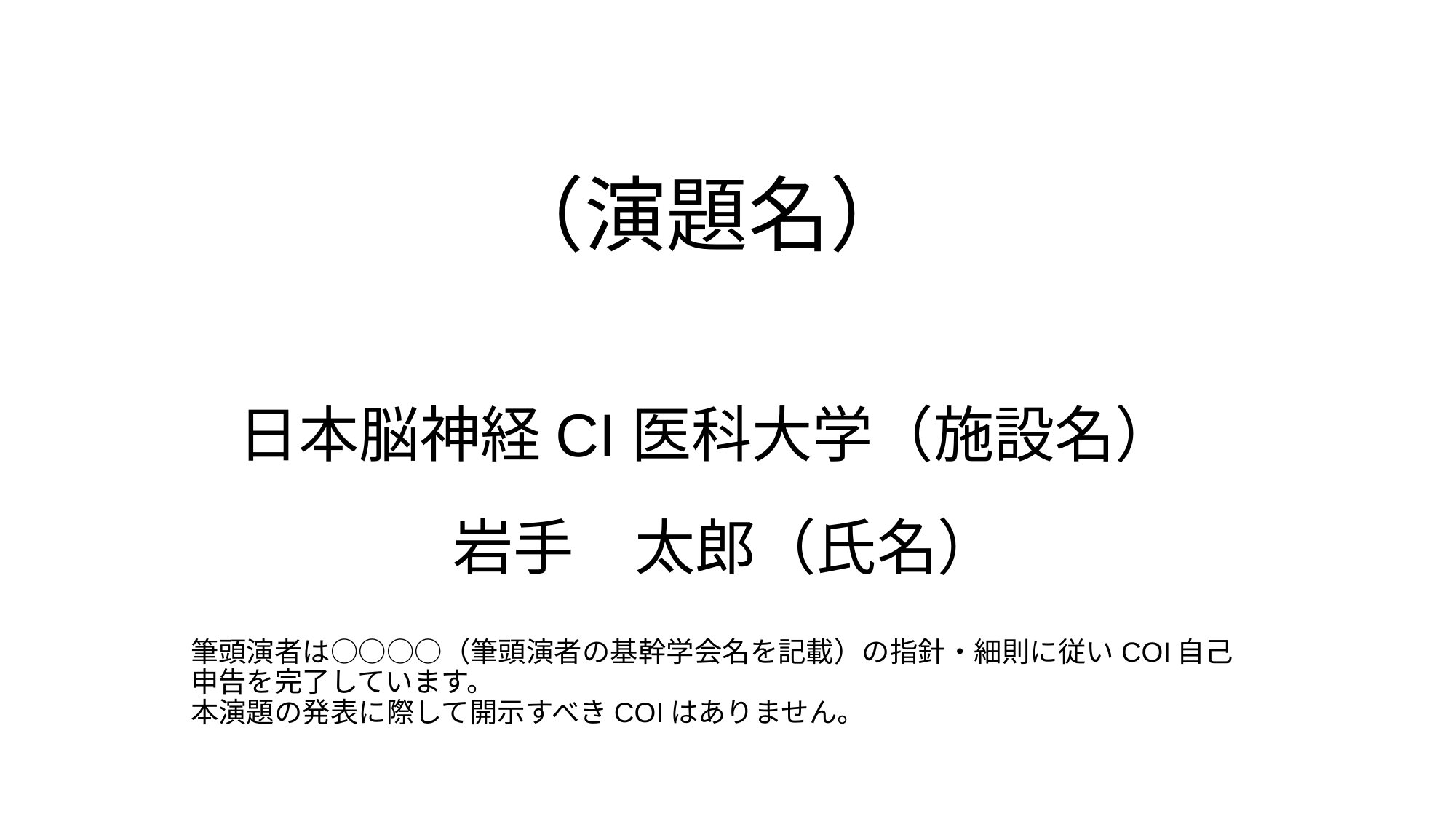

# （演題名）
日本脳神経CI医科大学（施設名）
岩手　太郎（氏名）
筆頭演者は○○○○（筆頭演者の基幹学会名を記載）の指針・細則に従いCOI自己申告を完了しています。
本演題の発表に際して開示すべきCOIはありません。